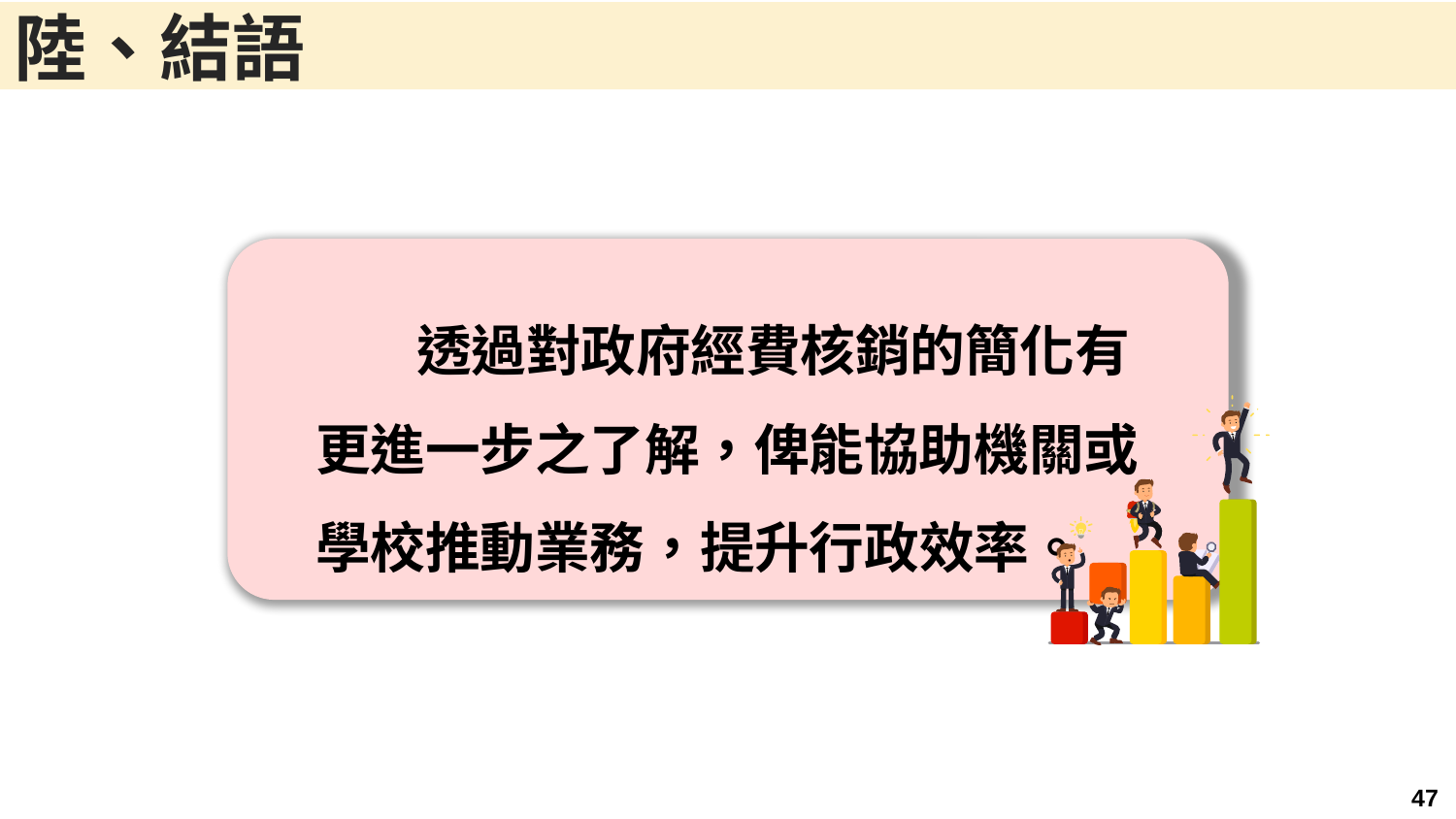

陸、結語

        透過對政府經費核銷的簡化有
更進一步之了解，俾能協助機關或
學校推動業務，提升行政效率。

47